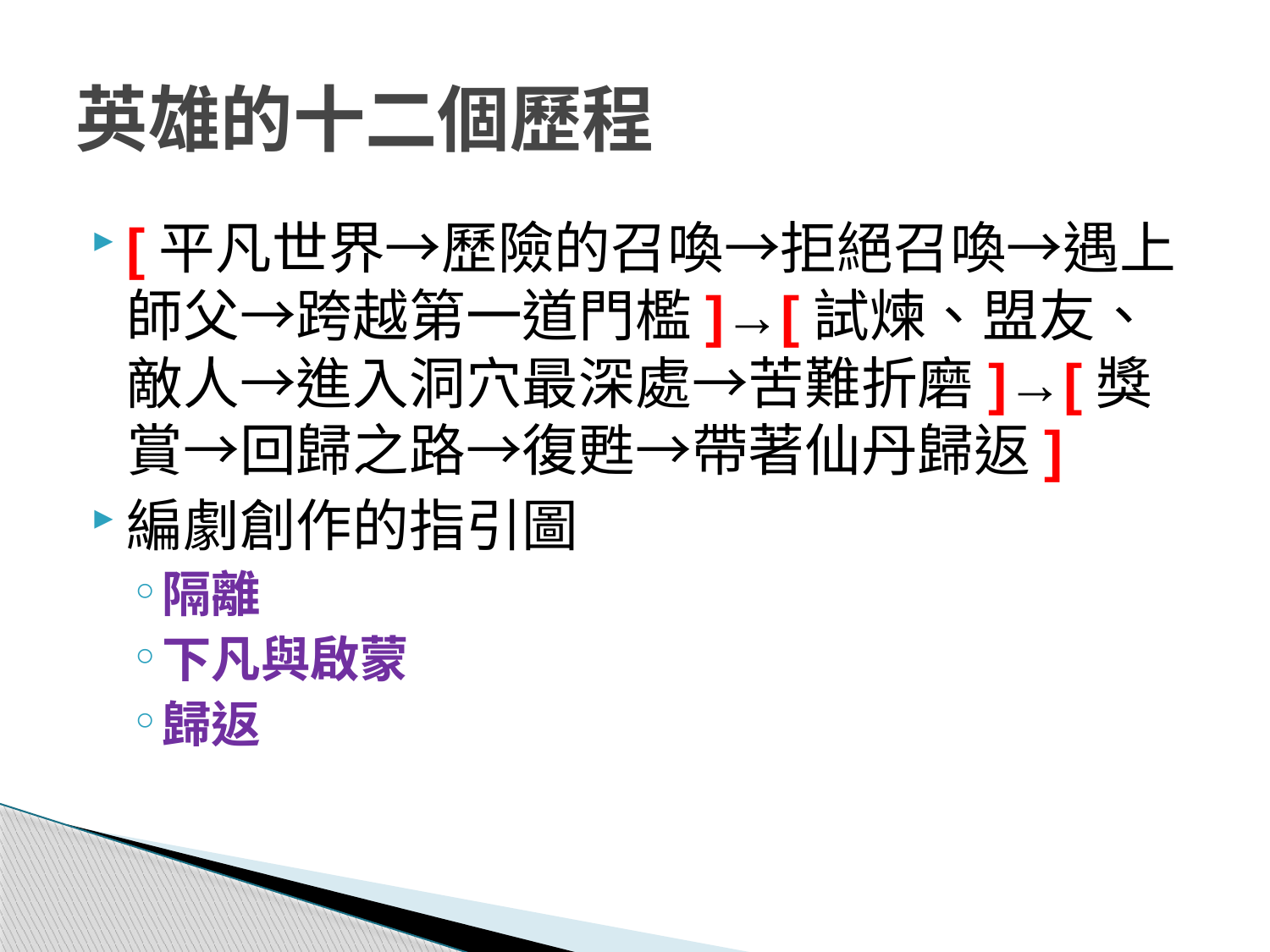

# 英雄的十二個歷程
[平凡世界→歷險的召喚→拒絕召喚→遇上師父→跨越第一道門檻]→[試煉、盟友、敵人→進入洞穴最深處→苦難折磨]→[獎賞→回歸之路→復甦→帶著仙丹歸返]
編劇創作的指引圖
隔離
下凡與啟蒙
歸返